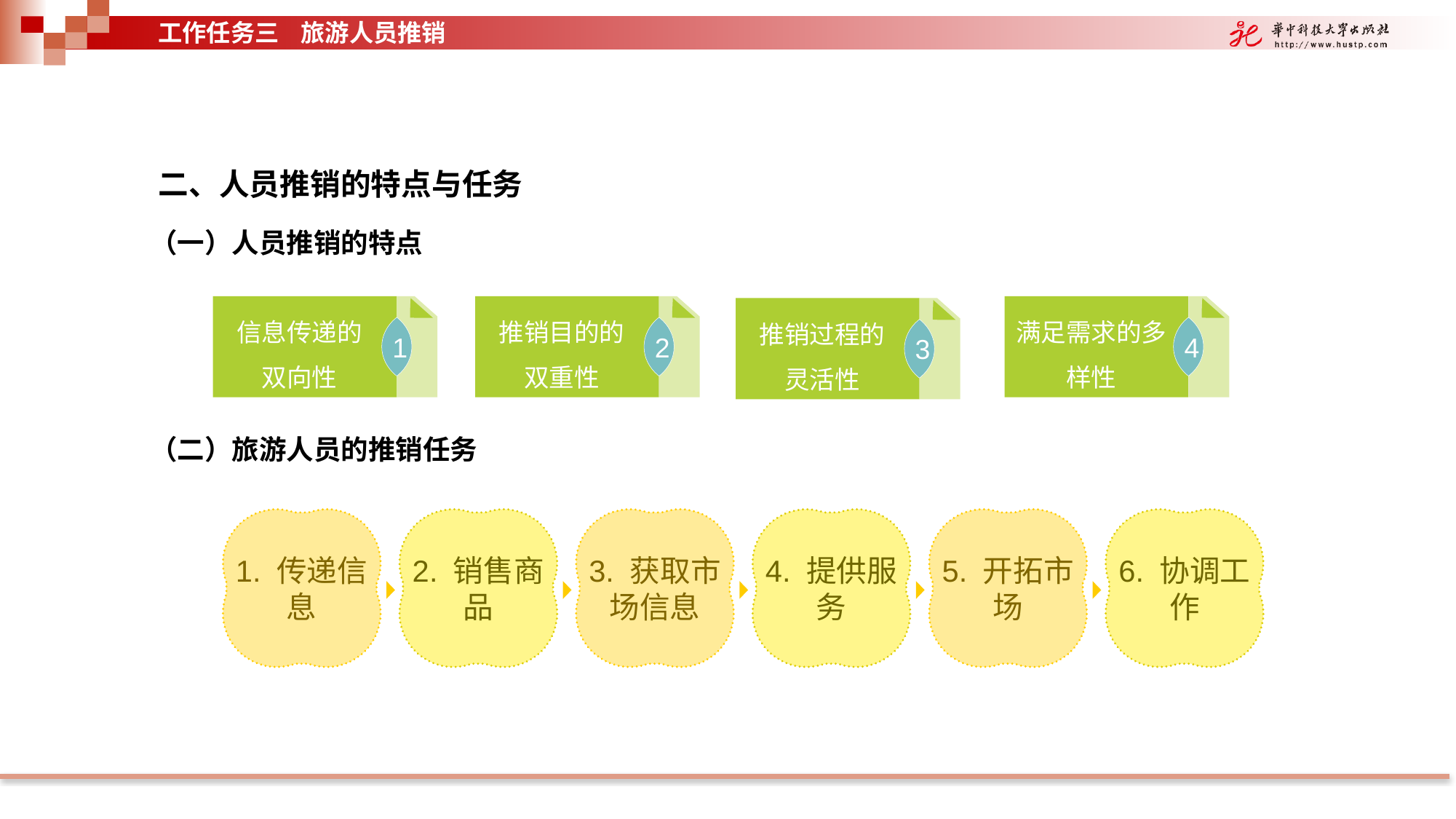

工作任务三    旅游人员推销
二、人员推销的特点与任务
（一）人员推销的特点
信息传递的
双向性

推销目的的
双重性

满足需求的多样性

推销过程的
灵活性

1
2
4
3
（二）旅游人员的推销任务
1. 传递信息
2. 销售商品
3. 获取市场信息
4. 提供服务
5. 开拓市场
6. 协调工作